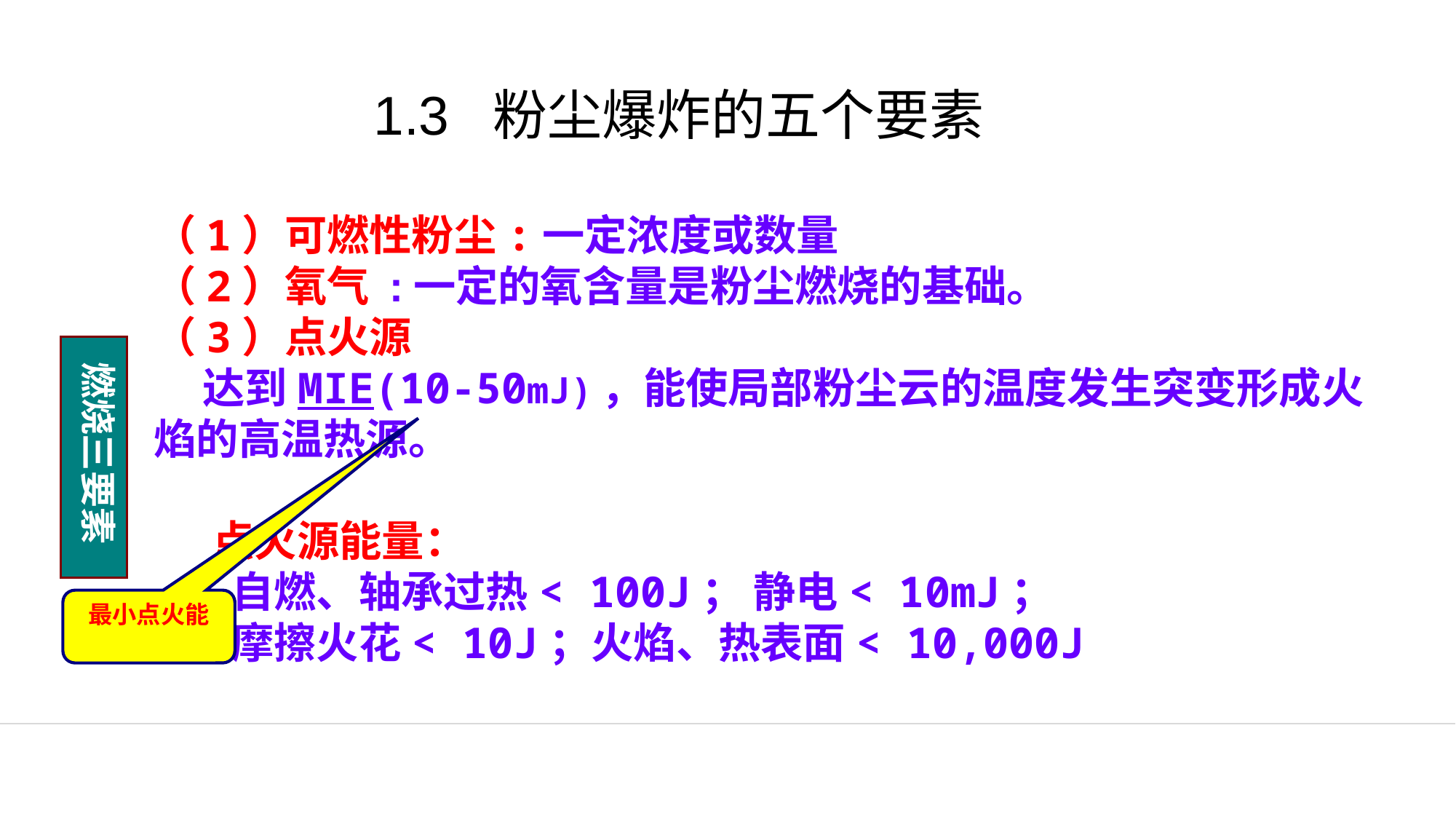

1.3  粉尘爆炸的五个要素
（1）可燃性粉尘:一定浓度或数量
（2）氧气 :一定的氧含量是粉尘燃烧的基础。
（3）点火源
    达到MIE(10-50mJ)，能使局部粉尘云的温度发生突变形成火焰的高温热源。

     点火源能量：
       自燃、轴承过热< 100J； 静电< 10mJ；
       摩擦火花< 10J；火焰、热表面< 10,000J
燃烧三要素
最小点火能